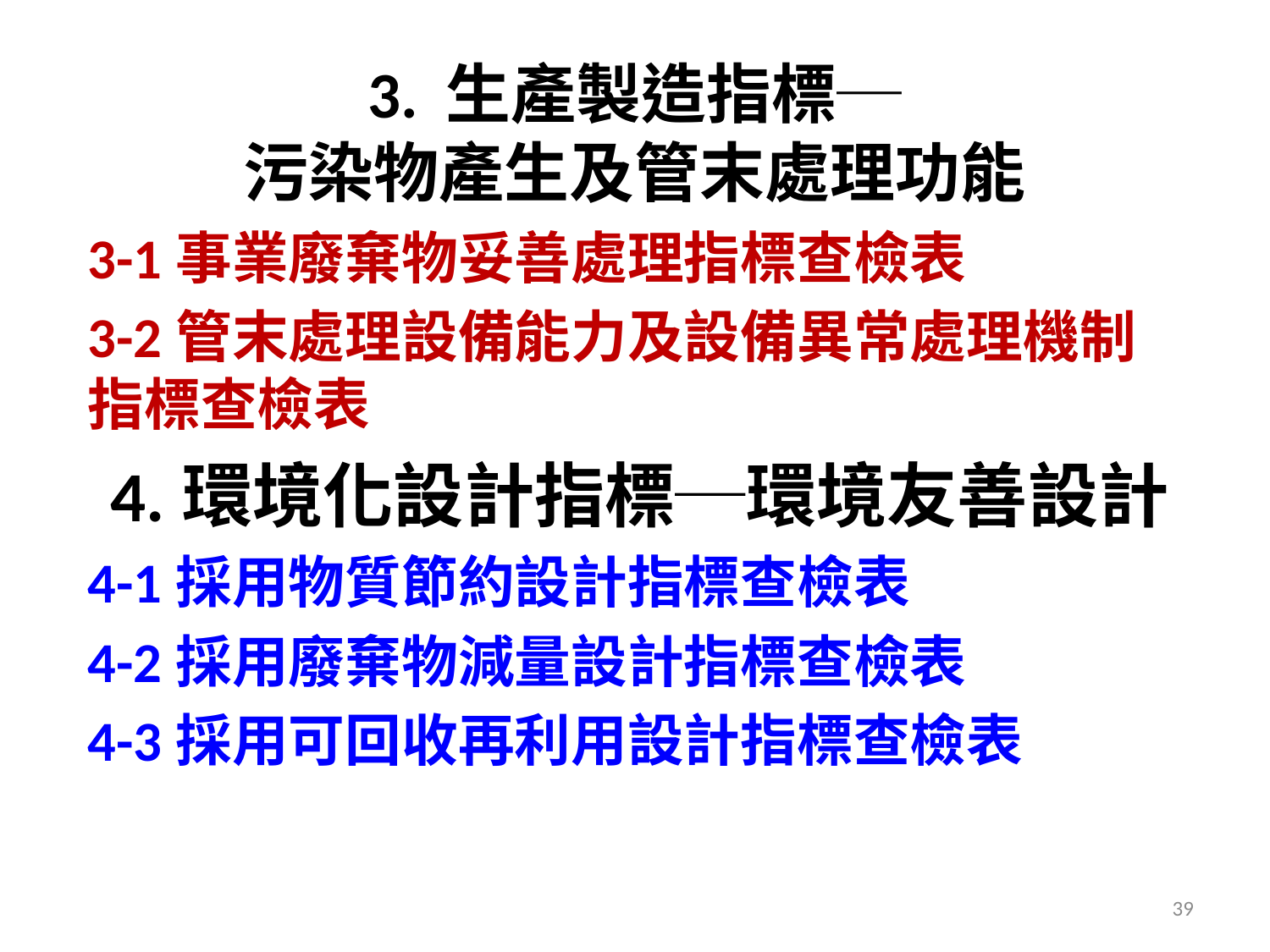

# 3. 生產製造指標─ 污染物產生及管末處理功能
3-1事業廢棄物妥善處理指標查檢表
3-2管末處理設備能力及設備異常處理機制指標查檢表
4.環境化設計指標─環境友善設計
4-1採用物質節約設計指標查檢表
4-2採用廢棄物減量設計指標查檢表
4-3採用可回收再利用設計指標查檢表

39